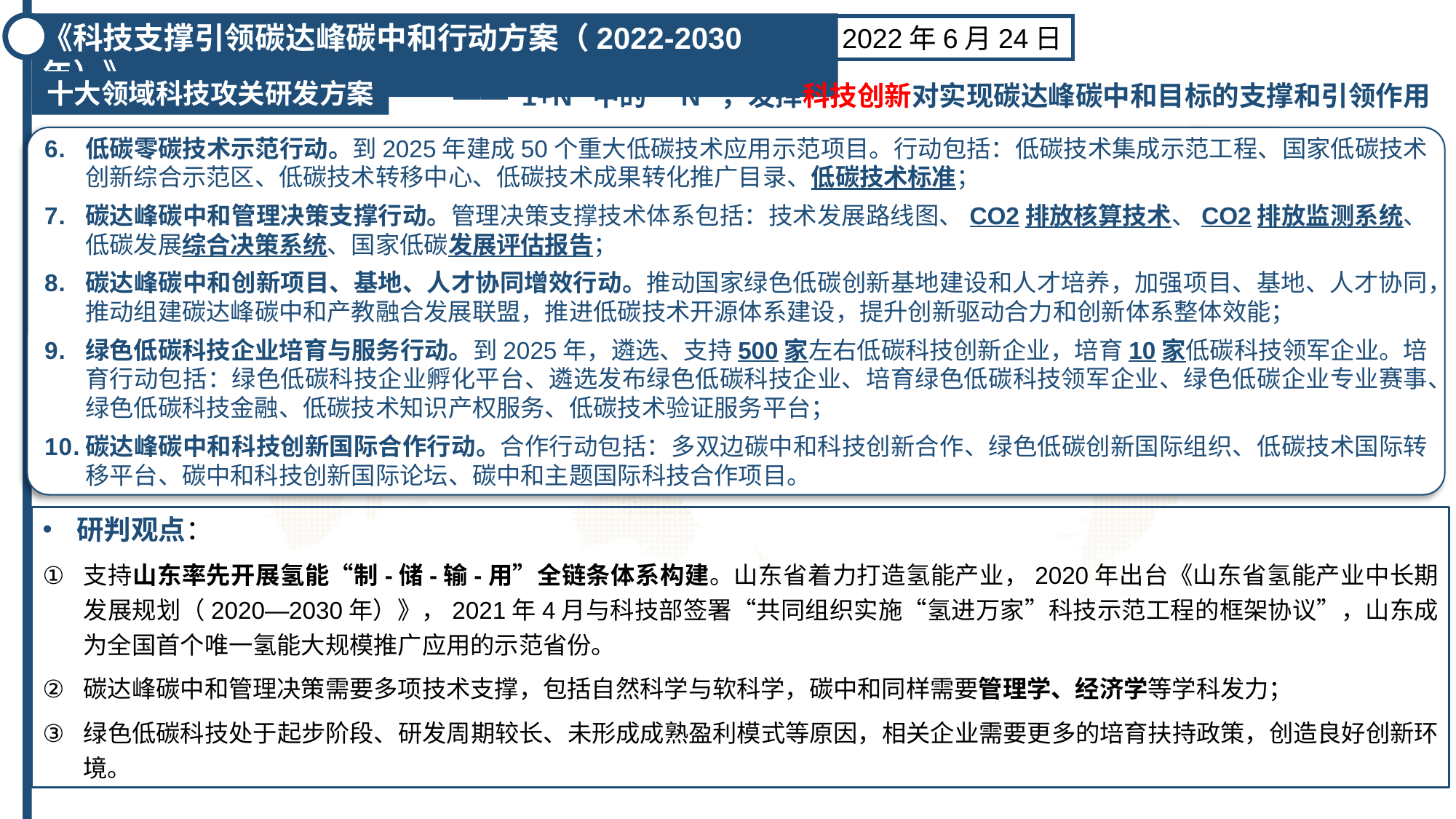

《科技支撑引领碳达峰碳中和行动方案（2022-2030年）》

2022年6月24日
十大领域科技攻关研发方案
——“1+N”中的“N”，发挥科技创新对实现碳达峰碳中和目标的支撑和引领作用
低碳零碳技术示范行动。到2025年建成50个重大低碳技术应用示范项目。行动包括：低碳技术集成示范工程、国家低碳技术创新综合示范区、低碳技术转移中心、低碳技术成果转化推广目录、低碳技术标准；
碳达峰碳中和管理决策支撑行动。管理决策支撑技术体系包括：技术发展路线图、CO2排放核算技术、CO2排放监测系统、低碳发展综合决策系统、国家低碳发展评估报告；
碳达峰碳中和创新项目、基地、人才协同增效行动。推动国家绿色低碳创新基地建设和人才培养，加强项目、基地、人才协同，推动组建碳达峰碳中和产教融合发展联盟，推进低碳技术开源体系建设，提升创新驱动合力和创新体系整体效能；
绿色低碳科技企业培育与服务行动。到2025年，遴选、支持500家左右低碳科技创新企业，培育10家低碳科技领军企业。培育行动包括：绿色低碳科技企业孵化平台、遴选发布绿色低碳科技企业、培育绿色低碳科技领军企业、绿色低碳企业专业赛事、绿色低碳科技金融、低碳技术知识产权服务、低碳技术验证服务平台；
碳达峰碳中和科技创新国际合作行动。合作行动包括：多双边碳中和科技创新合作、绿色低碳创新国际组织、低碳技术国际转移平台、碳中和科技创新国际论坛、碳中和主题国际科技合作项目。
研判观点：
支持山东率先开展氢能“制-储-输-用”全链条体系构建。山东省着力打造氢能产业，2020年出台《山东省氢能产业中长期发展规划（2020—2030年）》，2021年4月与科技部签署“共同组织实施“氢进万家”科技示范工程的框架协议”，山东成为全国首个唯一氢能大规模推广应用的示范省份。
碳达峰碳中和管理决策需要多项技术支撑，包括自然科学与软科学，碳中和同样需要管理学、经济学等学科发力；
绿色低碳科技处于起步阶段、研发周期较长、未形成成熟盈利模式等原因，相关企业需要更多的培育扶持政策，创造良好创新环境。